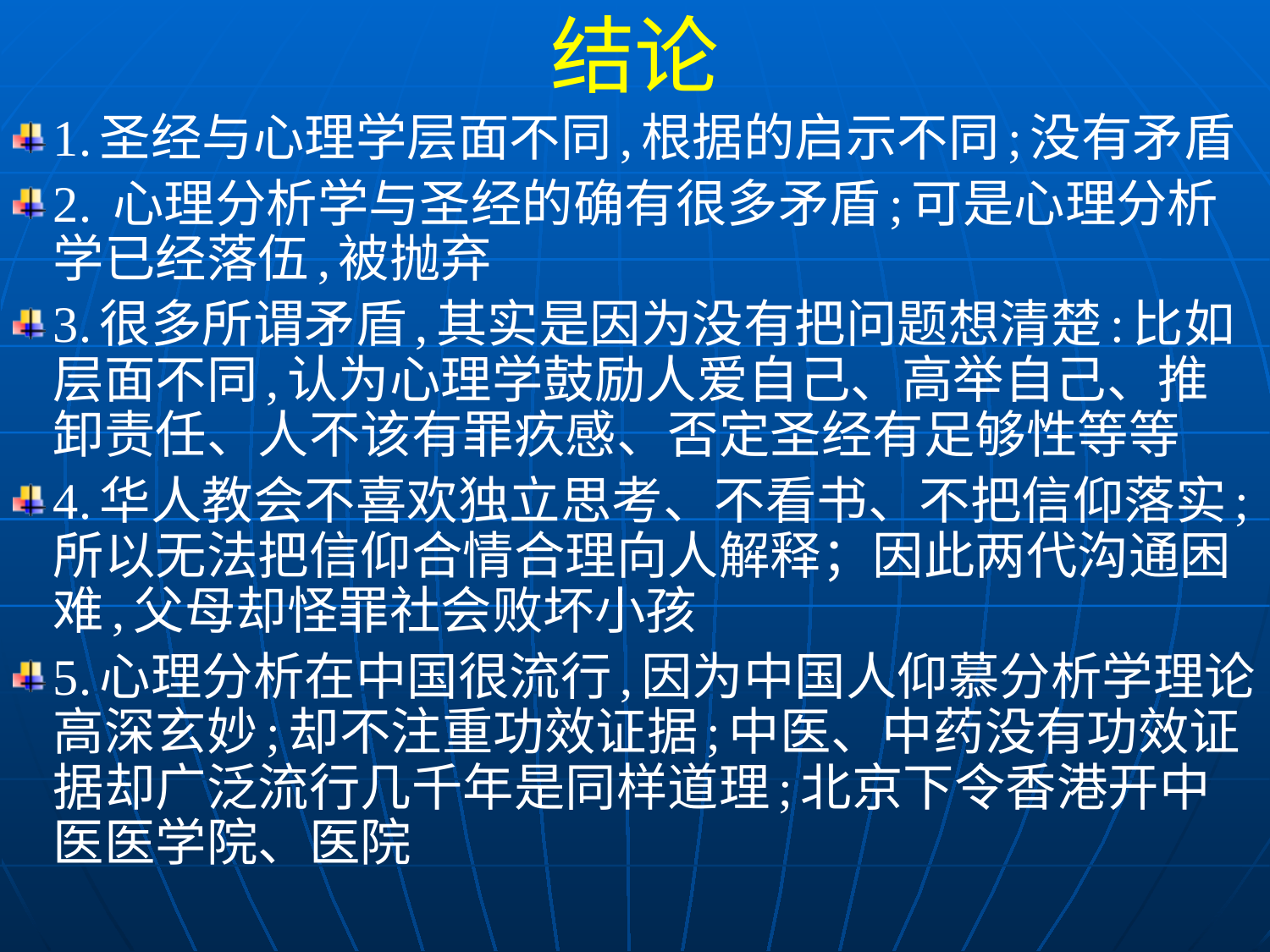

结论
1.圣经与心理学层面不同,根据的启示不同;没有矛盾
2. 心理分析学与圣经的确有很多矛盾;可是心理分析学已经落伍,被抛弃
3.很多所谓矛盾,其实是因为没有把问题想清楚:比如层面不同,认为心理学鼓励人爱自己、高举自己、推卸责任、人不该有罪疚感、否定圣经有足够性等等
4.华人教会不喜欢独立思考、不看书、不把信仰落实;所以无法把信仰合情合理向人解释；因此两代沟通困难,父母却怪罪社会败坏小孩
5.心理分析在中国很流行,因为中国人仰慕分析学理论高深玄妙;却不注重功效证据;中医、中药没有功效证据却广泛流行几千年是同样道理;北京下令香港开中医医学院、医院